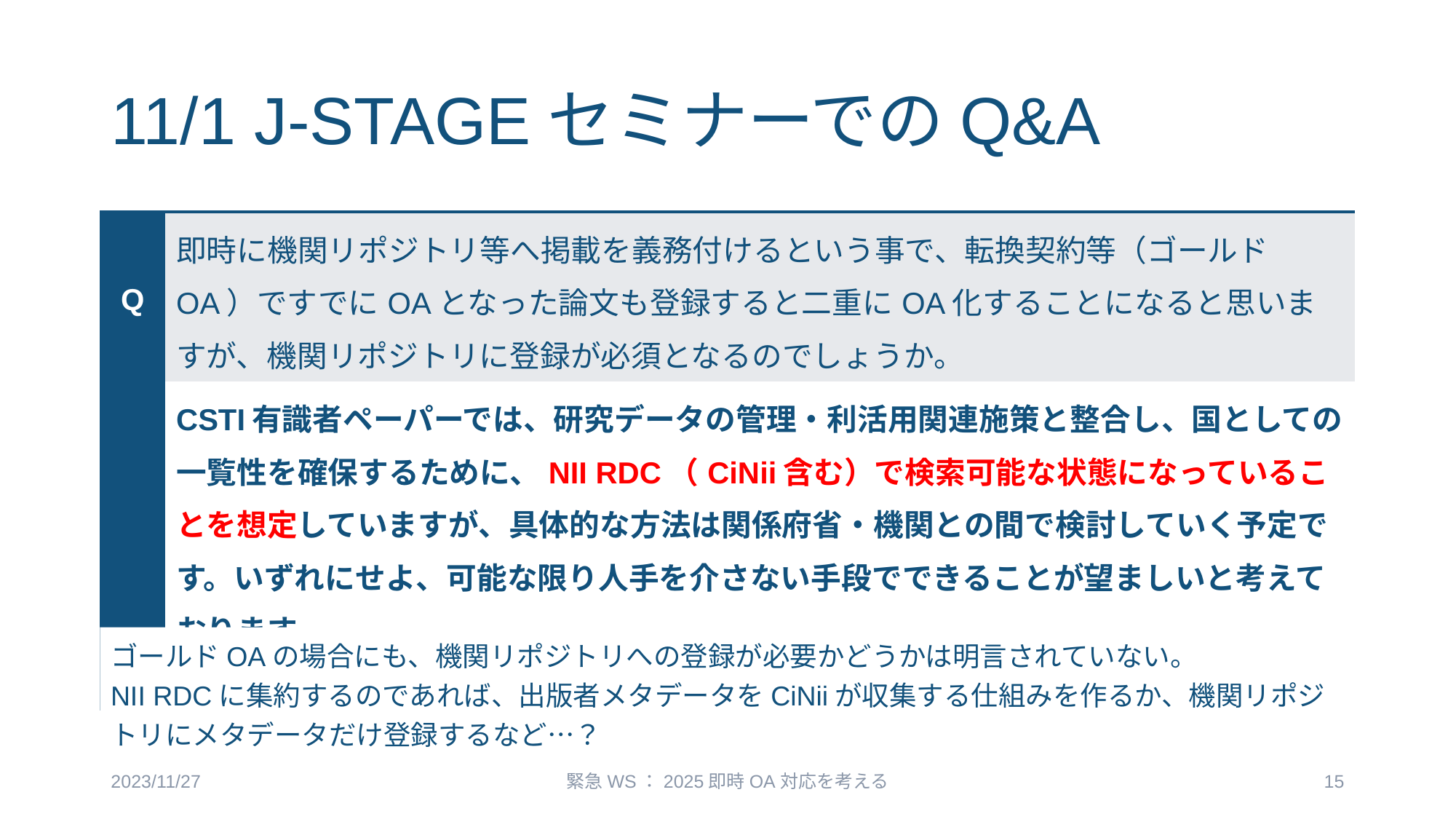

# 11/1 J-STAGEセミナーでのQ&A
| Q | 即時に機関リポジトリ等へ掲載を義務付けるという事で、転換契約等（ゴールドOA）ですでにOAとなった論文も登録すると二重にOA化することになると思いますが、機関リポジトリに登録が必須となるのでしょうか。 |
| --- | --- |
| A | CSTI有識者ペーパーでは、研究データの管理・利活用関連施策と整合し、国としての一覧性を確保するために、NII RDC（CiNii含む）で検索可能な状態になっていることを想定していますが、具体的な方法は関係府省・機関との間で検討していく予定です。いずれにせよ、可能な限り人手を介さない手段でできることが望ましいと考えております。 【回答者：内閣府 赤池参事官】 |
ゴールドOAの場合にも、機関リポジトリへの登録が必要かどうかは明言されていない。
NII RDCに集約するのであれば、出版者メタデータをCiNiiが収集する仕組みを作るか、機関リポジトリにメタデータだけ登録するなど…？
2023/11/27
緊急WS：2025即時OA対応を考える
15